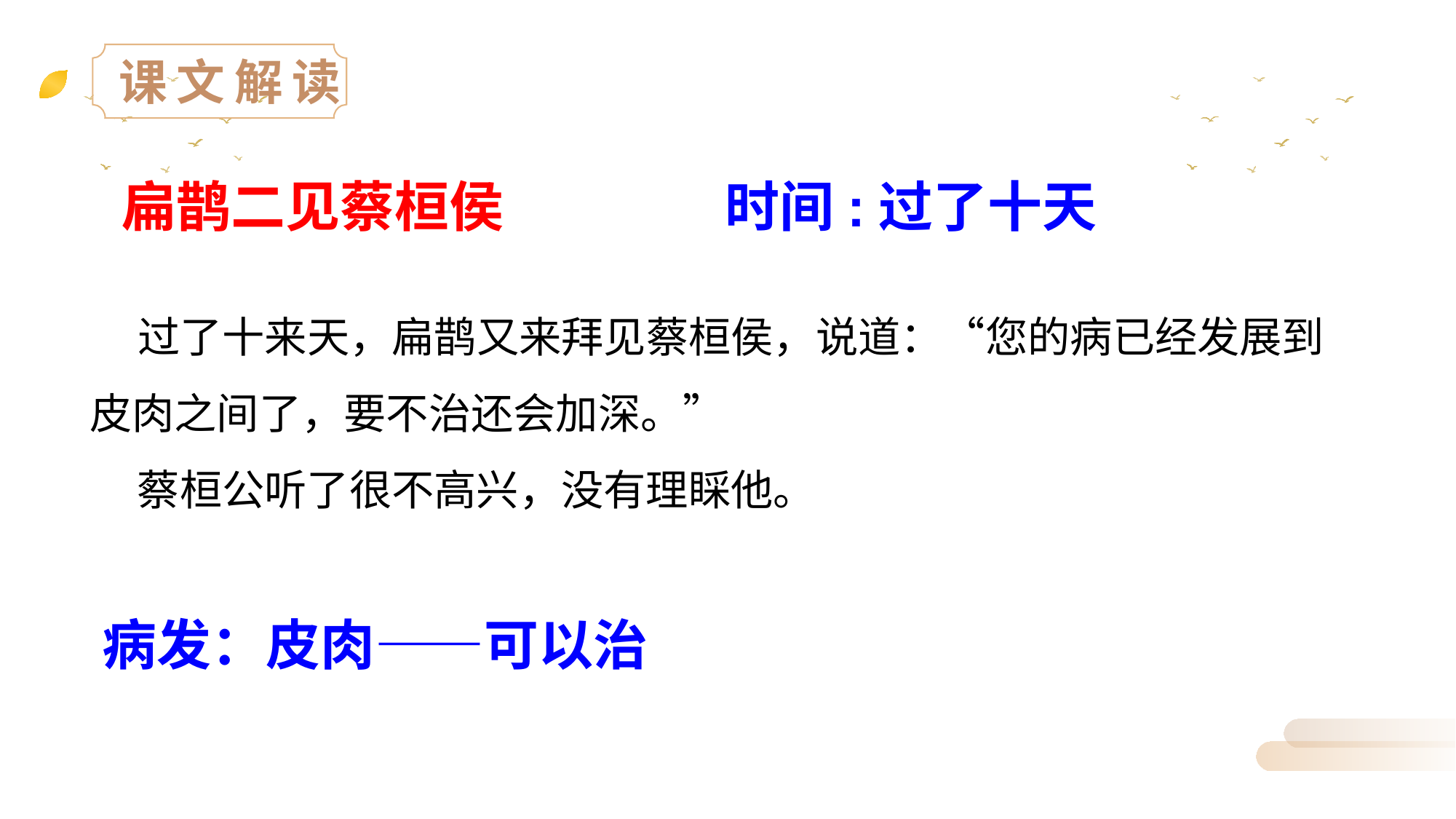

课文解读
扁鹊二见蔡桓侯
时间:过了十天
    过了十来天，扁鹊又来拜见蔡桓侯，说道：“您的病已经发展到皮肉之间了，要不治还会加深。”
    蔡桓公听了很不高兴，没有理睬他。
病发：皮肉——可以治